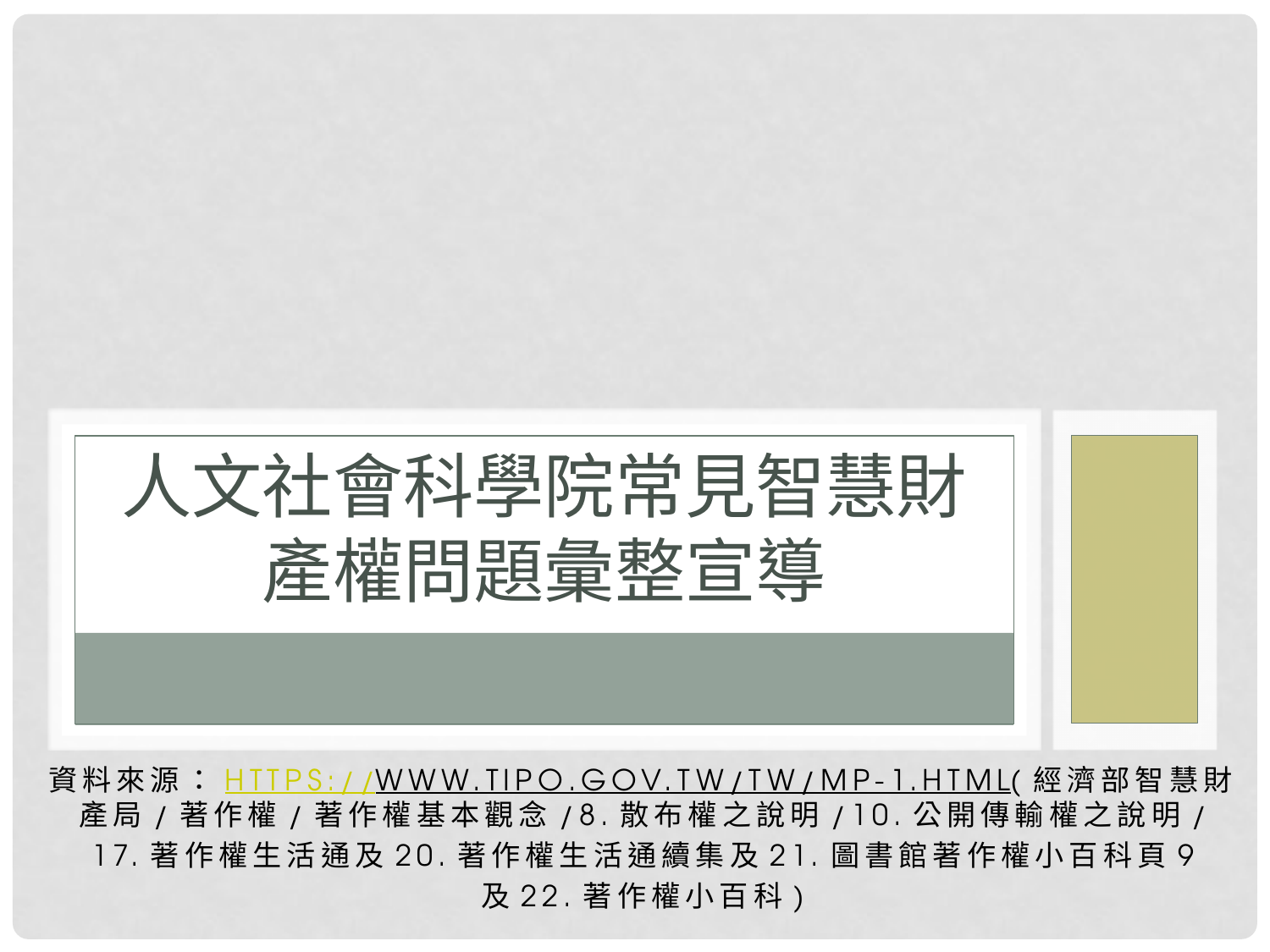

# 人文社會科學院常見智慧財產權問題彙整宣導
資料來源：https://www.tipo.gov.tw/tw/mp-1.html(經濟部智慧財產局/著作權/著作權基本觀念/8.散布權之說明/10.公開傳輸權之說明/
17.著作權生活通及20.著作權生活通續集及21.圖書館著作權小百科頁9
及22.著作權小百科)